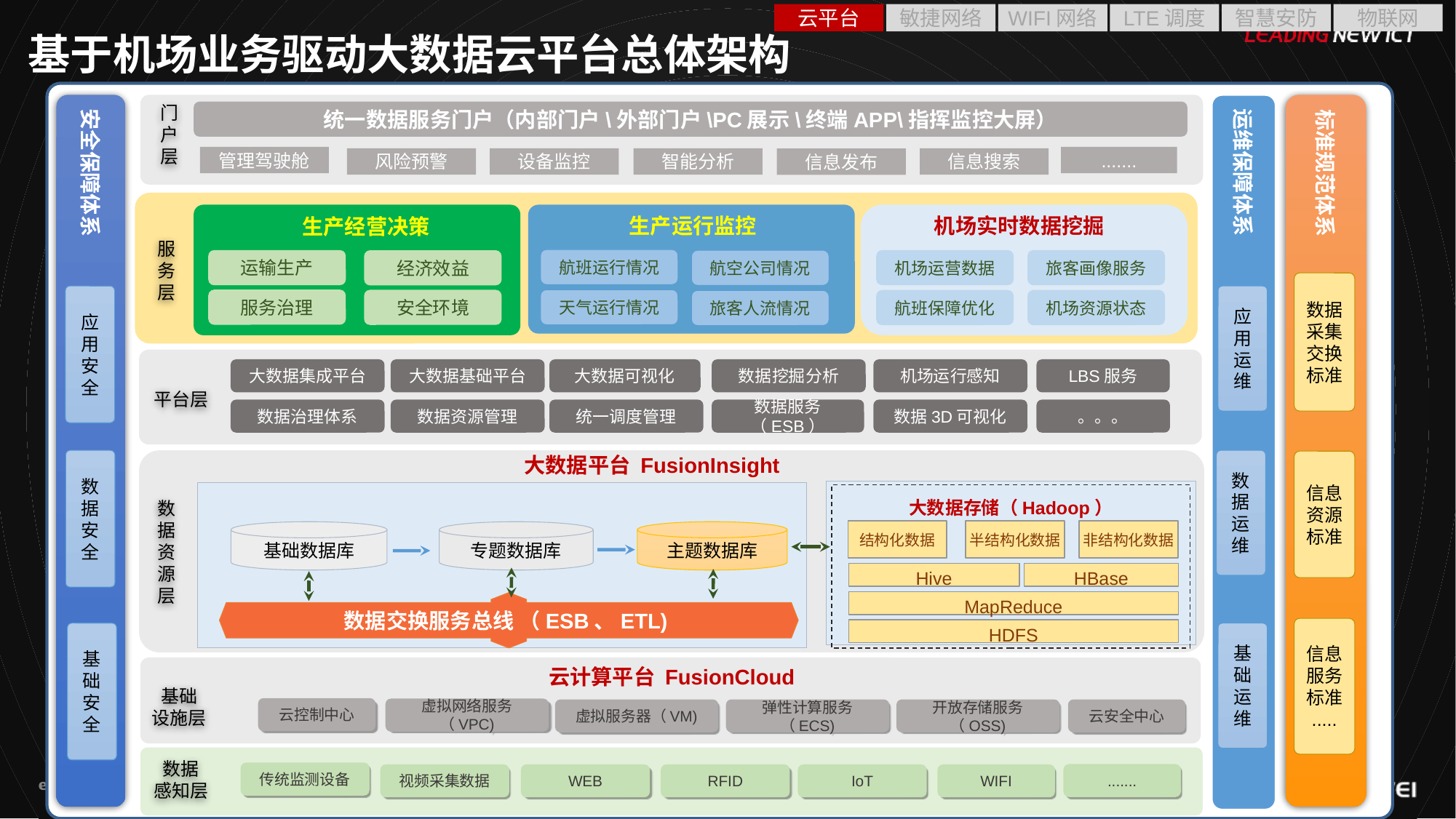

云平台
敏捷网络
WIFI网络
LTE调度
智慧安防
物联网
基于机场业务驱动大数据云平台总体架构

运维保障体系

安全保障体系
标准规范体系
统一数据服务门户（内部门户\外部门户\PC展示\终端APP\指挥监控大屏）
门户层
管理驾驶舱
.......
风险预警
设备监控
智能分析
信息搜索
信息发布

服务层

生产运行监控
机场实时数据挖掘
生产经营决策
航班运行情况
机场运营数据
旅客画像服务
运输生产
经济效益
航空公司情况
数据采集交换标准
应用运维
应用安全
服务治理
天气运行情况
安全环境
航班保障优化
机场资源状态
旅客人流情况

大数据集成平台
大数据基础平台
大数据可视化
数据挖掘分析
机场运行感知
LBS服务
平台层
数据治理体系
数据资源管理
统一调度管理
数据服务（ESB）
数据3D可视化
。。。
大数据平台 FusionInsight
数据运维
数据安全

信息资源标准

大数据存储（Hadoop）
结构化数据
半结构化数据
非结构化数据
HBase
Hive
MapReduce
HDFS
数据
资源层
基础数据库
专题数据库
主题数据库
数据交换服务总线 （ESB、ETL)
信息服务标准
.....
基础运维
基础安全

云计算平台 FusionCloud
基础
设施层
云控制中心
虚拟网络服务（VPC)
虚拟服务器（VM)
弹性计算服务（ECS)
开放存储服务（OSS)
云安全中心

数据
感知层
传统监测设备
.......
视频采集数据
WEB
RFID
IoT
WIFI